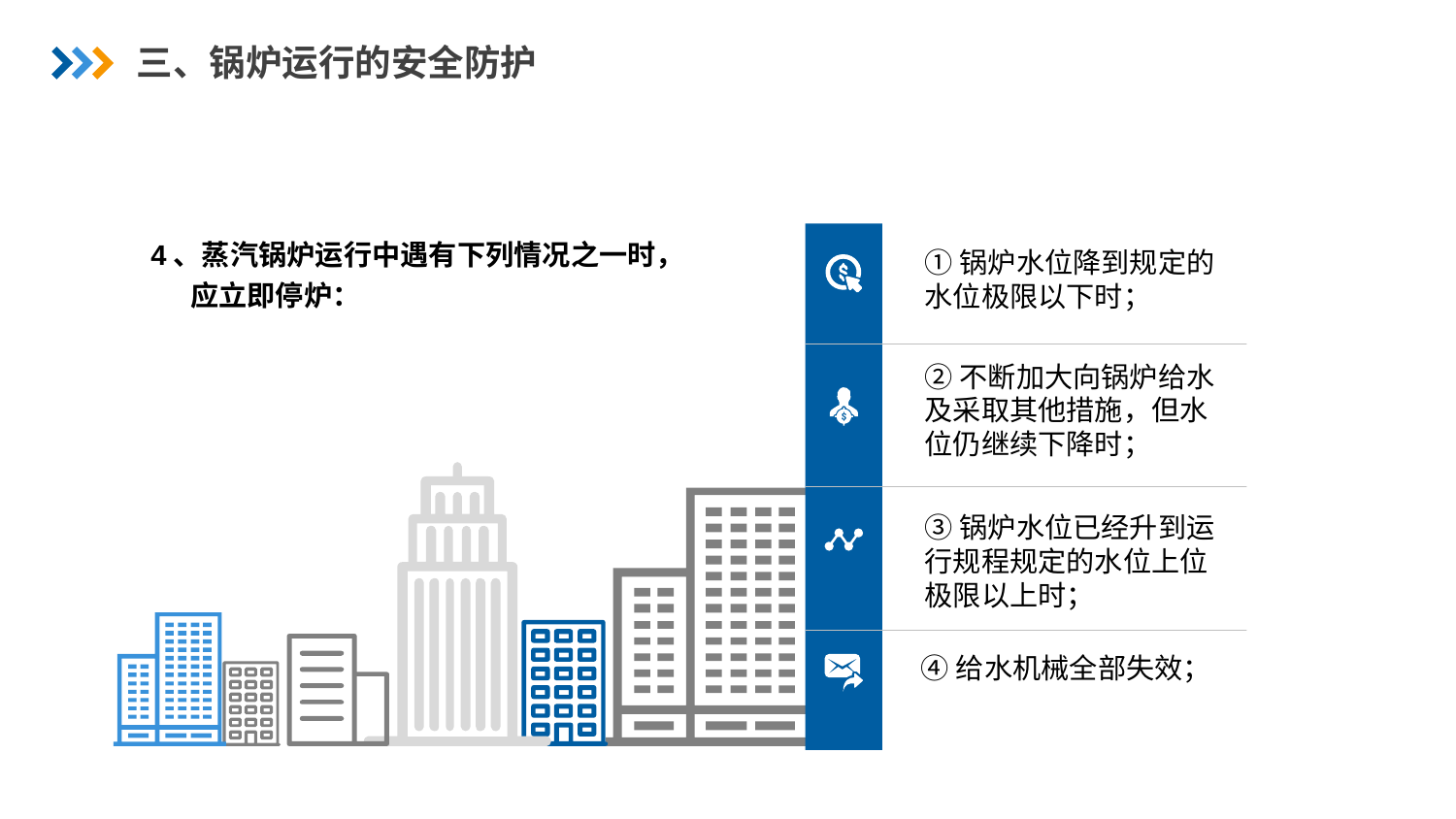

三、锅炉运行的安全防护

4、蒸汽锅炉运行中遇有下列情况之一时，
     应立即停炉：
①锅炉水位降到规定的水位极限以下时；
②不断加大向锅炉给水及采取其他措施，但水位仍继续下降时；
③锅炉水位已经升到运行规程规定的水位上位极限以上时；
④给水机械全部失效；